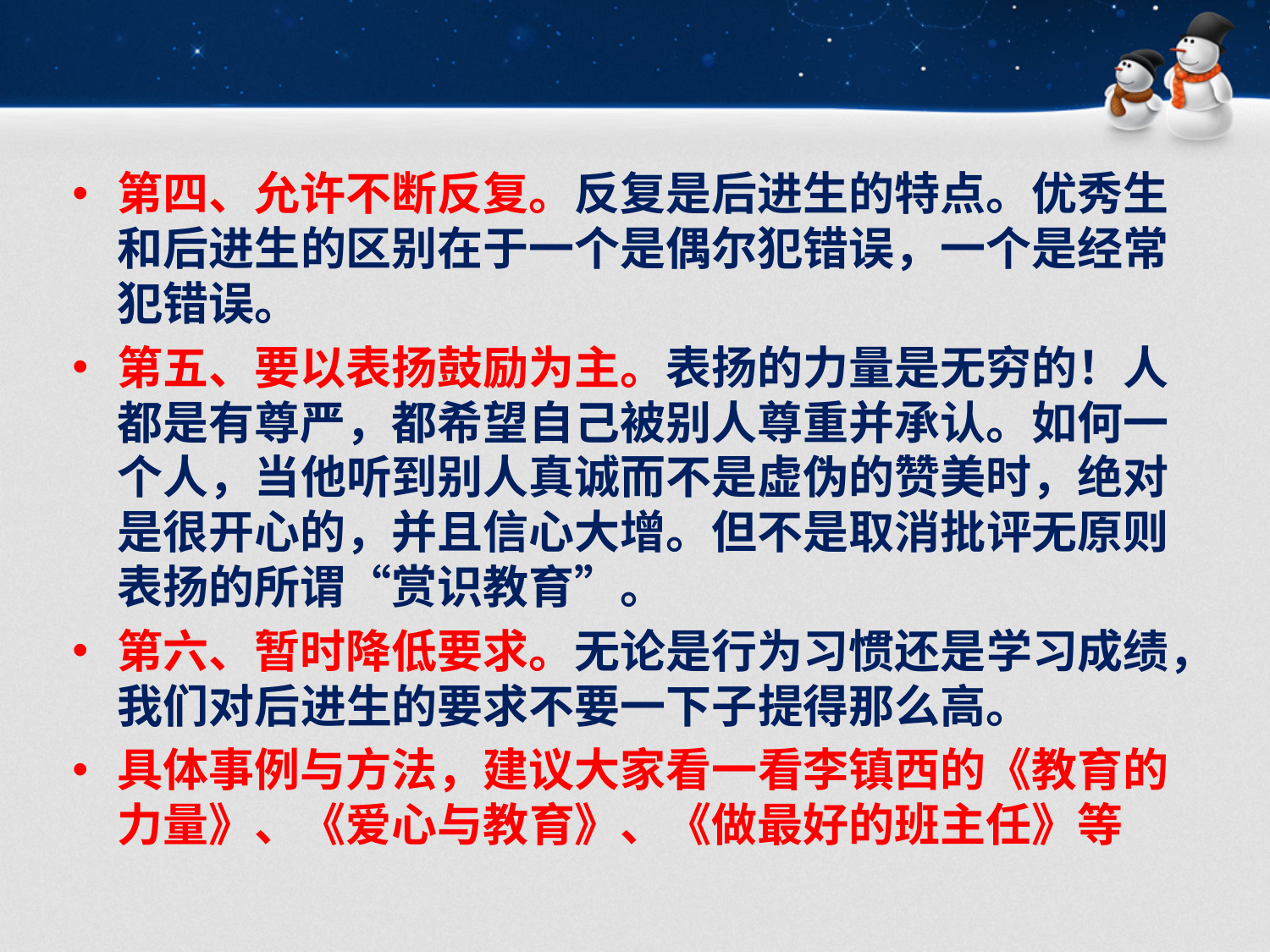

#
第四、允许不断反复。反复是后进生的特点。优秀生和后进生的区别在于一个是偶尔犯错误，一个是经常犯错误。
第五、要以表扬鼓励为主。表扬的力量是无穷的！人都是有尊严，都希望自己被别人尊重并承认。如何一个人，当他听到别人真诚而不是虚伪的赞美时，绝对是很开心的，并且信心大增。但不是取消批评无原则表扬的所谓“赏识教育”。
第六、暂时降低要求。无论是行为习惯还是学习成绩，我们对后进生的要求不要一下子提得那么高。
具体事例与方法，建议大家看一看李镇西的《教育的力量》、《爱心与教育》、《做最好的班主任》等